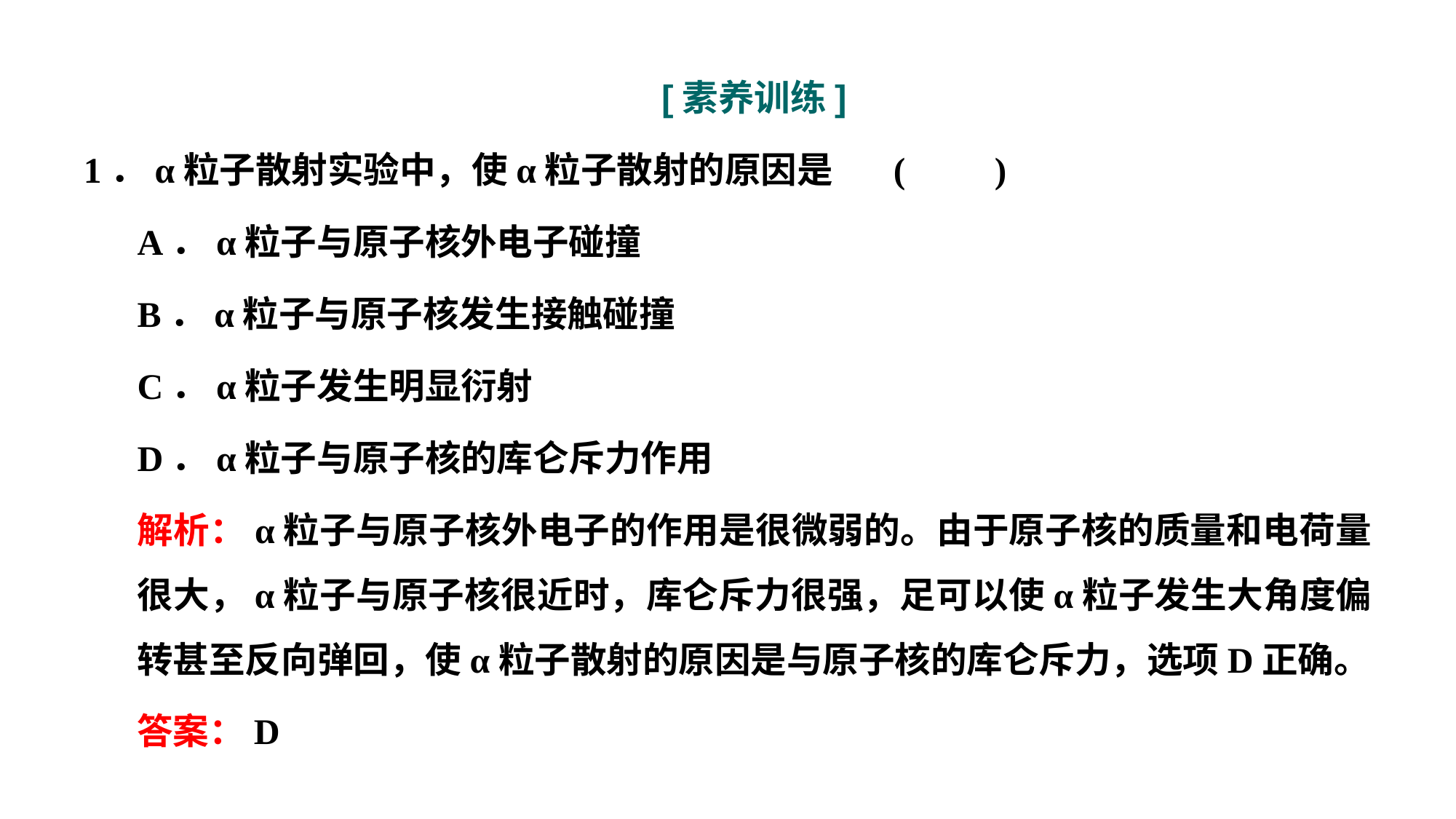

[素养训练]
1．α粒子散射实验中，使α粒子散射的原因是					(　　)
A．α粒子与原子核外电子碰撞
B．α粒子与原子核发生接触碰撞
C．α粒子发生明显衍射
D．α粒子与原子核的库仑斥力作用
解析：α粒子与原子核外电子的作用是很微弱的。由于原子核的质量和电荷量很大，α粒子与原子核很近时，库仑斥力很强，足可以使α粒子发生大角度偏转甚至反向弹回，使α粒子散射的原因是与原子核的库仑斥力，选项D正确。
答案：D